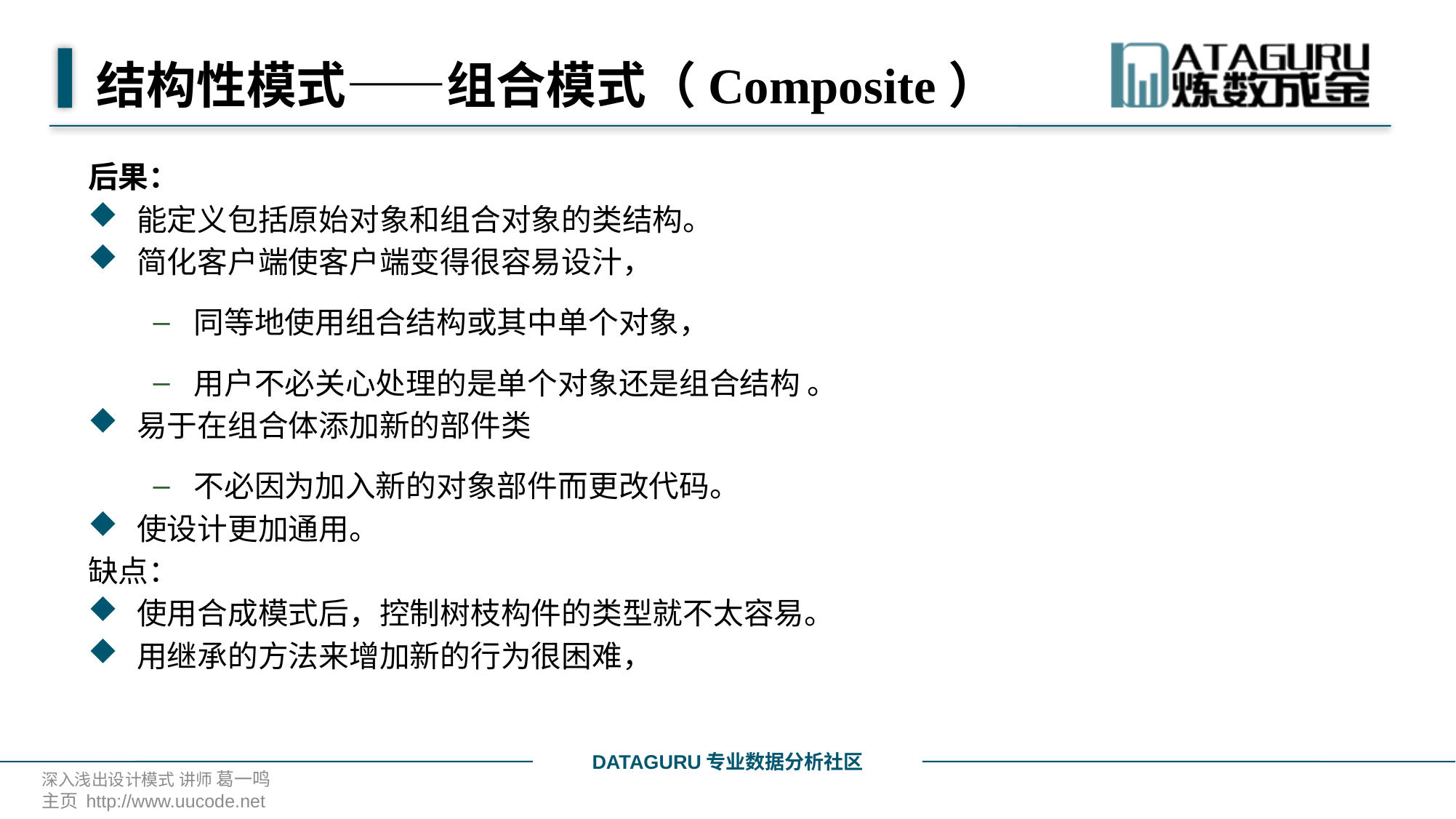

# 结构性模式——组合模式（Composite）
后果：
能定义包括原始对象和组合对象的类结构。
简化客户端使客户端变得很容易设汁，
同等地使用组合结构或其中单个对象，
用户不必关心处理的是单个对象还是组合结构 。
易于在组合体添加新的部件类
不必因为加入新的对象部件而更改代码。
使设计更加通用。
缺点：
使用合成模式后，控制树枝构件的类型就不太容易。
用继承的方法来增加新的行为很困难，